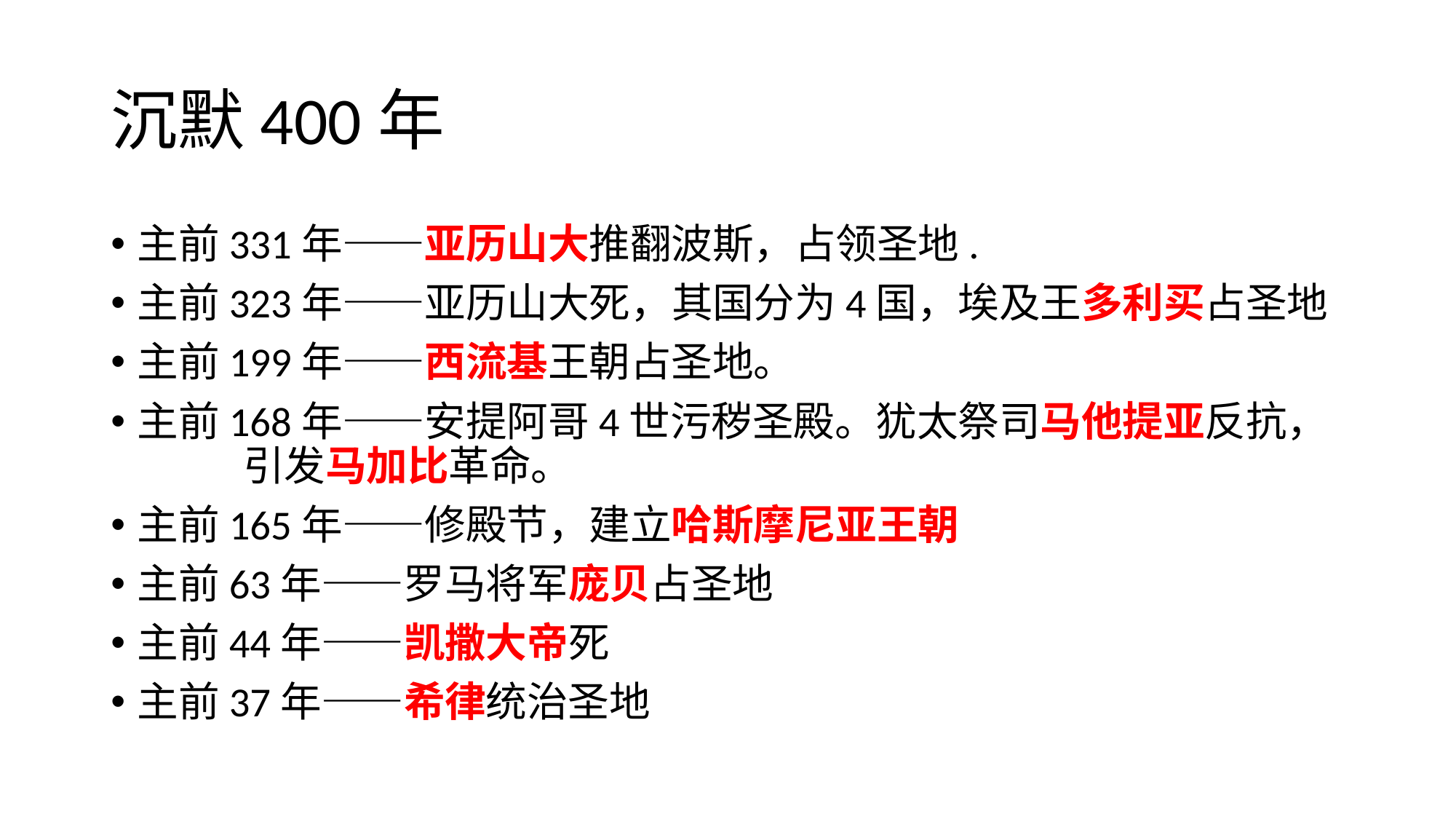

# 沉默400年
主前331年——亚历山大推翻波斯，占领圣地.
主前323年——亚历山大死，其国分为4国，埃及王多利买占圣地
主前199年——西流基王朝占圣地。
主前168年——安提阿哥4世污秽圣殿。犹太祭司马他提亚反抗，			引发马加比革命。
主前165年——修殿节，建立哈斯摩尼亚王朝
主前63年——罗马将军庞贝占圣地
主前44年——凯撒大帝死
主前37年——希律统治圣地